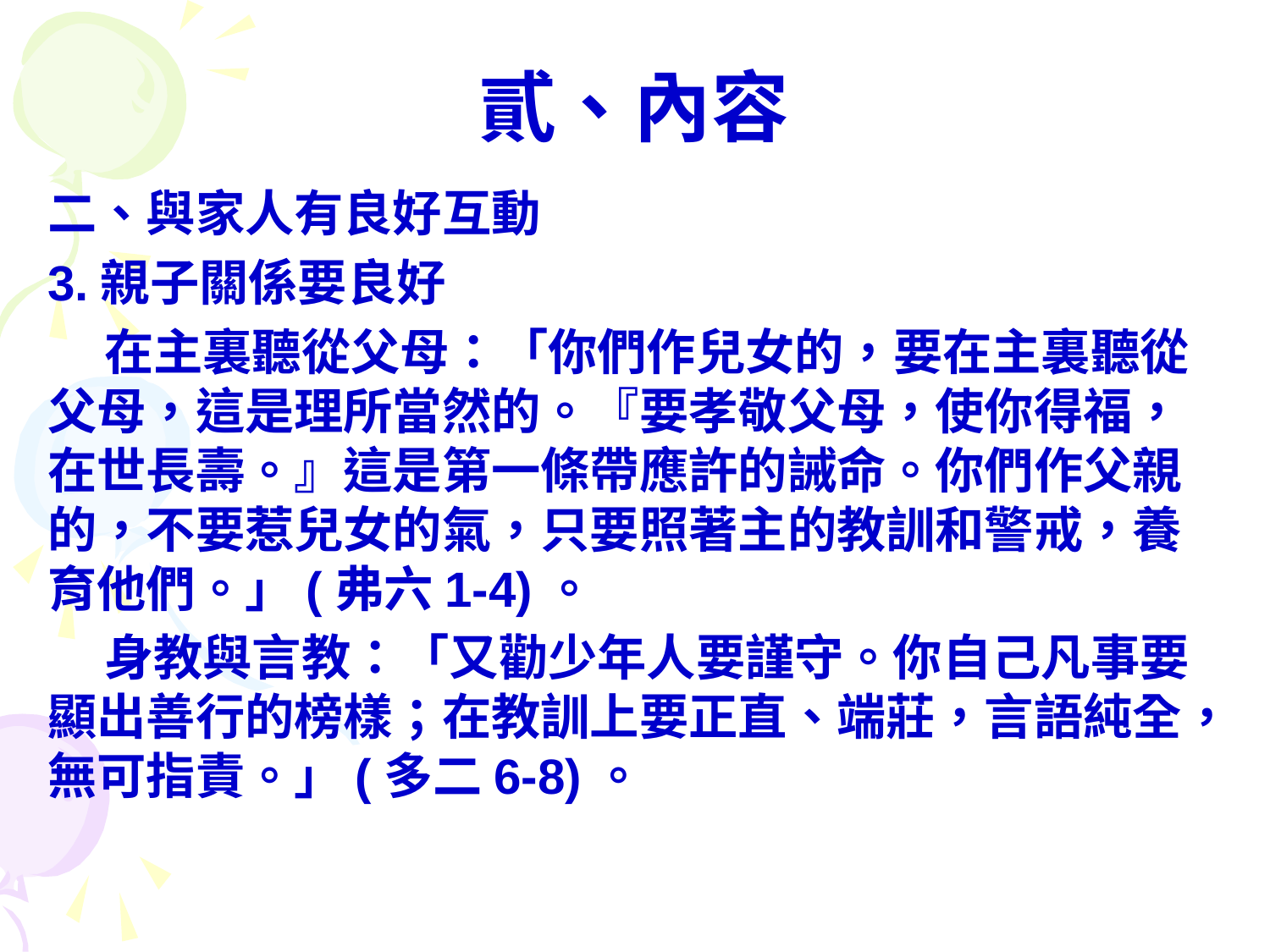

# 貳、內容
二、與家人有良好互動
3.親子關係要良好
    在主裏聽從父母：「你們作兒女的，要在主裏聽從父母，這是理所當然的。『要孝敬父母，使你得福，在世長壽。』這是第一條帶應許的誡命。你們作父親的，不要惹兒女的氣，只要照著主的教訓和警戒，養育他們。」(弗六1-4)。
    身教與言教：「又勸少年人要謹守。你自己凡事要顯出善行的榜樣；在教訓上要正直、端莊，言語純全，無可指責。」(多二6-8)。